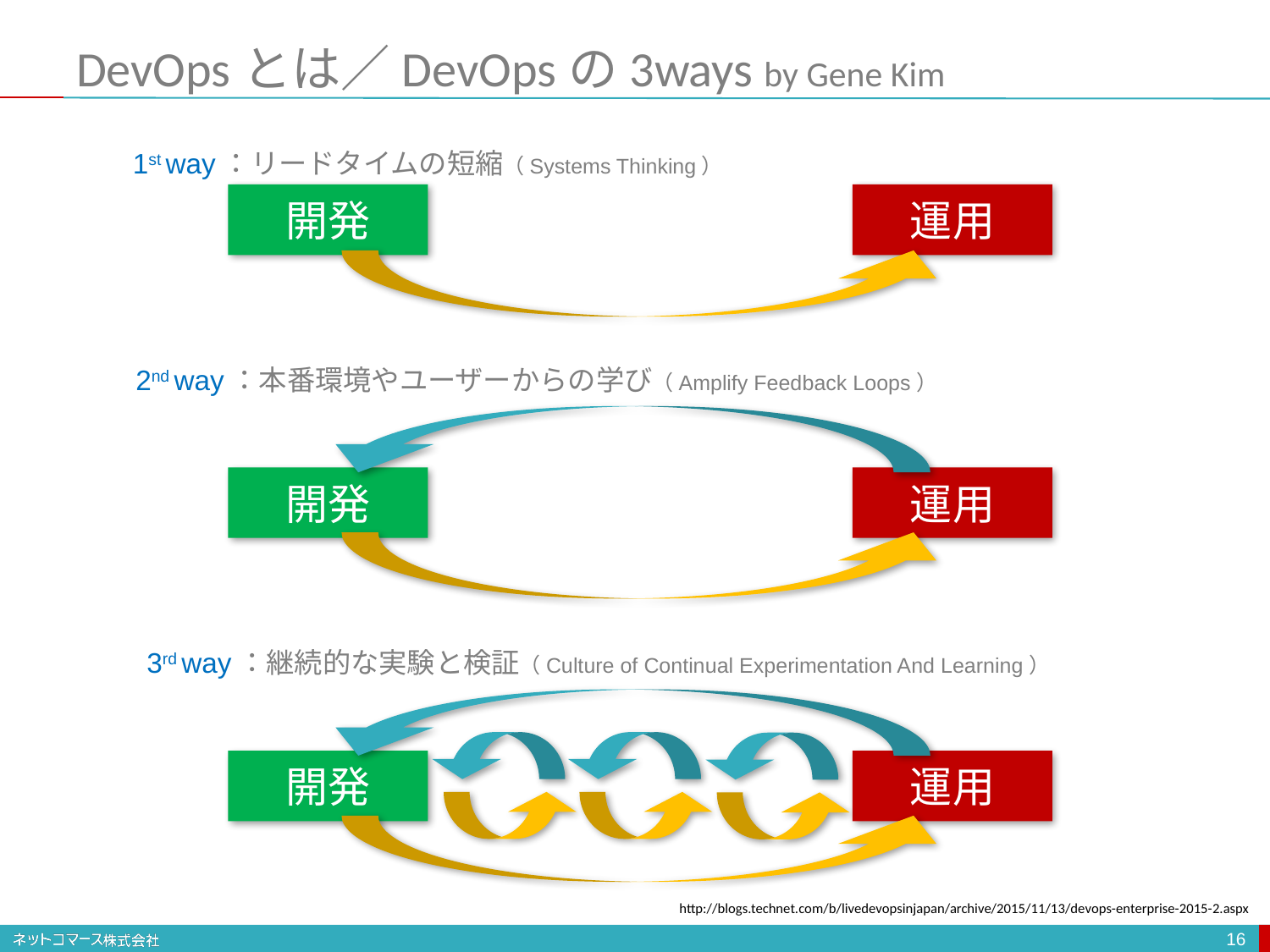

# DevOpsとは／DevOpsの3ways by Gene Kim

1st way：リードタイムの短縮（Systems Thinking）
開発
運用

2nd way：本番環境やユーザーからの学び（Amplify Feedback Loops）

開発
運用

3rd way：継続的な実験と検証（Culture of Continual Experimentation And Learning）

開発
運用
http://blogs.technet.com/b/livedevopsinjapan/archive/2015/11/13/devops-enterprise-2015-2.aspx
16